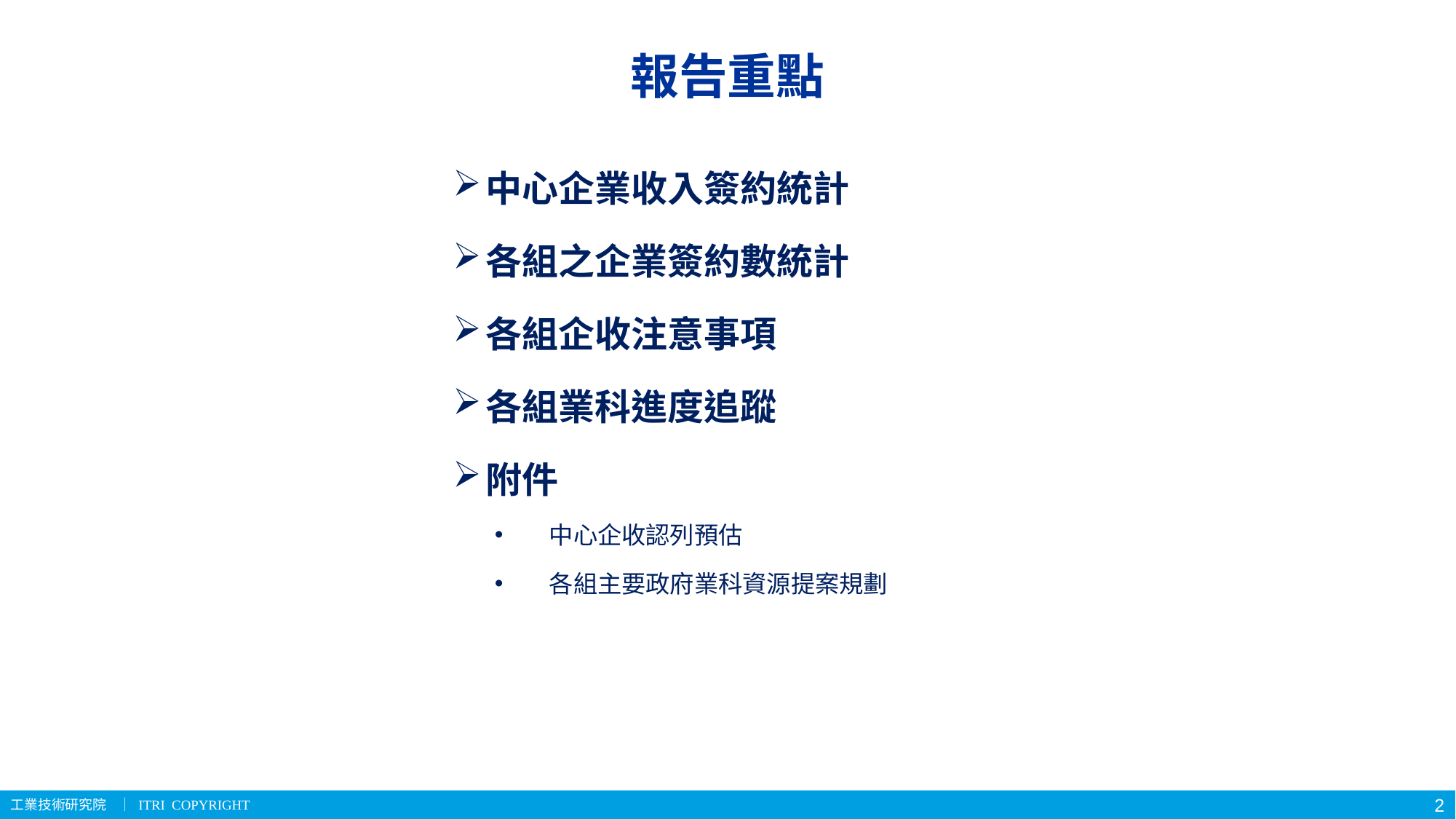

報告重點
中心企業收入簽約統計
各組之企業簽約數統計
各組企收注意事項
各組業科進度追蹤
附件
中心企收認列預估
各組主要政府業科資源提案規劃